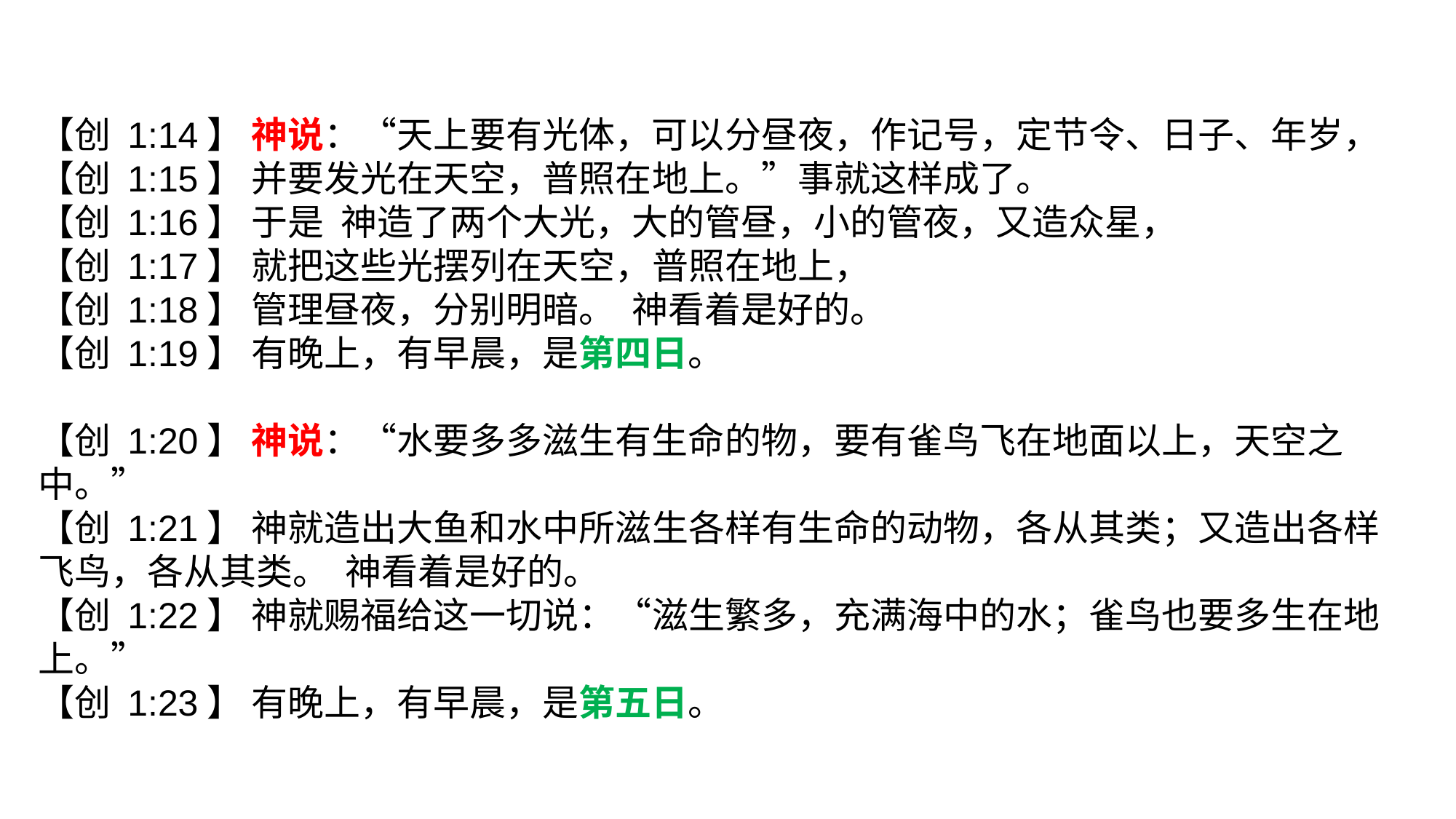

【创 1:14】 神说：“天上要有光体，可以分昼夜，作记号，定节令、日子、年岁，
【创 1:15】 并要发光在天空，普照在地上。”事就这样成了。
【创 1:16】 于是  神造了两个大光，大的管昼，小的管夜，又造众星，
【创 1:17】 就把这些光摆列在天空，普照在地上，
【创 1:18】 管理昼夜，分别明暗。  神看着是好的。
【创 1:19】 有晚上，有早晨，是第四日。

【创 1:20】 神说：“水要多多滋生有生命的物，要有雀鸟飞在地面以上，天空之中。”
【创 1:21】 神就造出大鱼和水中所滋生各样有生命的动物，各从其类；又造出各样飞鸟，各从其类。  神看着是好的。
【创 1:22】 神就赐福给这一切说：“滋生繁多，充满海中的水；雀鸟也要多生在地上。”
【创 1:23】 有晚上，有早晨，是第五日。